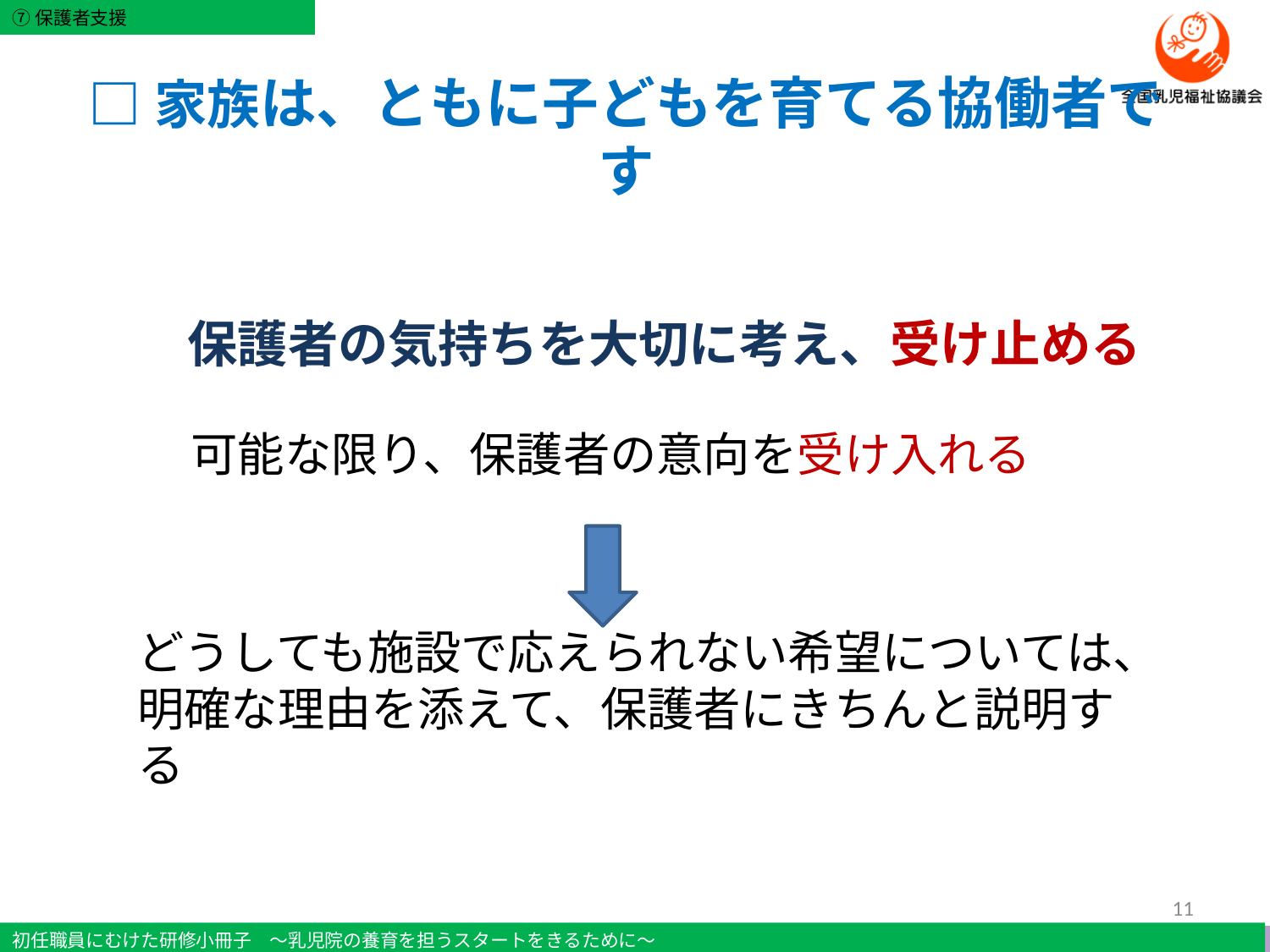

□家族は、ともに子どもを育てる協働者です
　保護者の気持ちを大切に考え、受け止める

　可能な限り、保護者の意向を受け入れる

どうしても施設で応えられない希望については、明確な理由を添えて、保護者にきちんと説明する

11